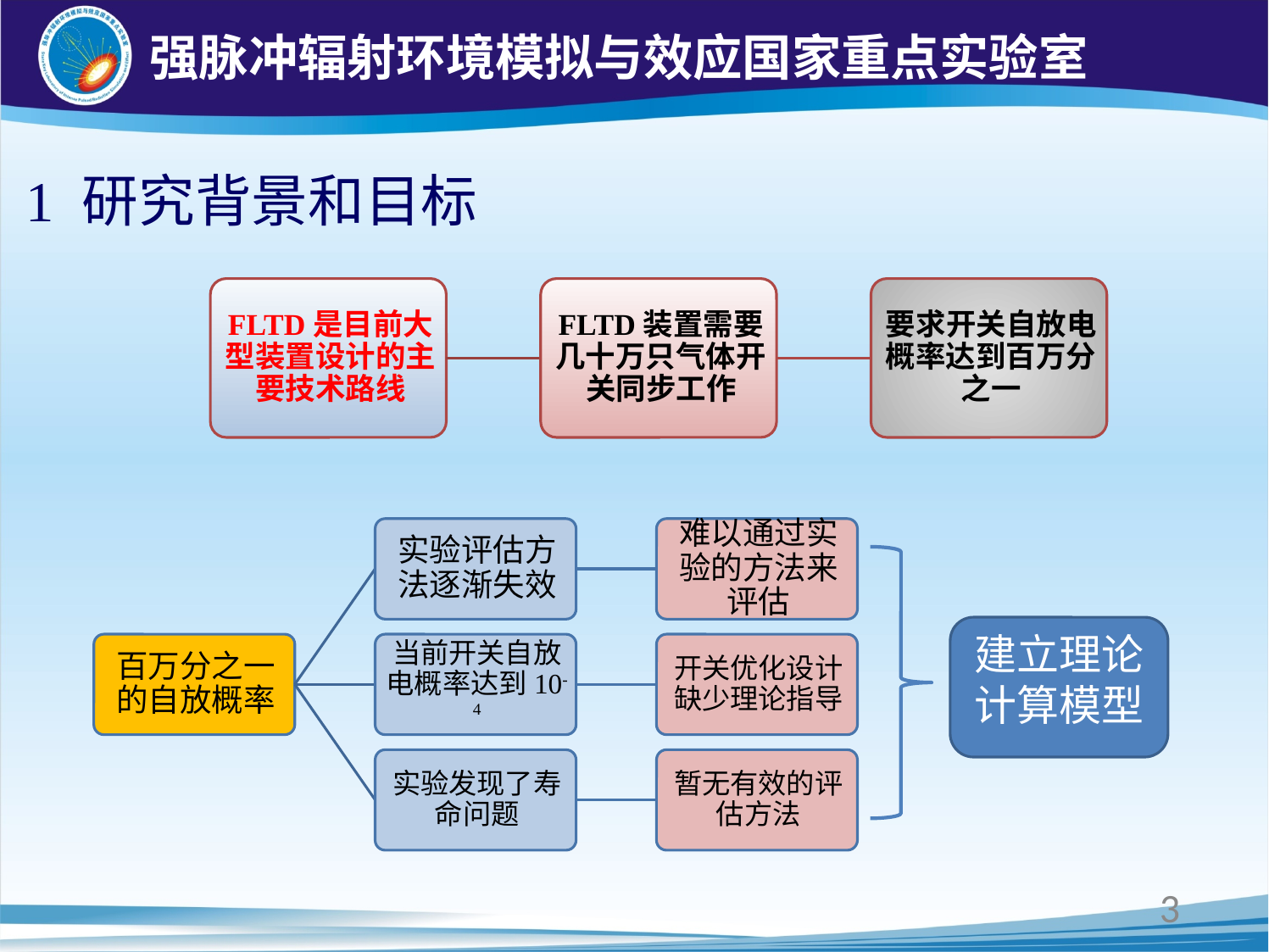

1 研究背景和目标
FLTD是目前大型装置设计的主要技术路线

FLTD装置需要几十万只气体开关同步工作

要求开关自放电概率达到百万分之一
百万分之一的自放概率

实验评估方法逐渐失效

难以通过实验的方法来评估

当前开关自放电概率达到10-4

开关优化设计缺少理论指导

实验发现了寿命问题

暂无有效的评估方法

建立理论计算模型

3